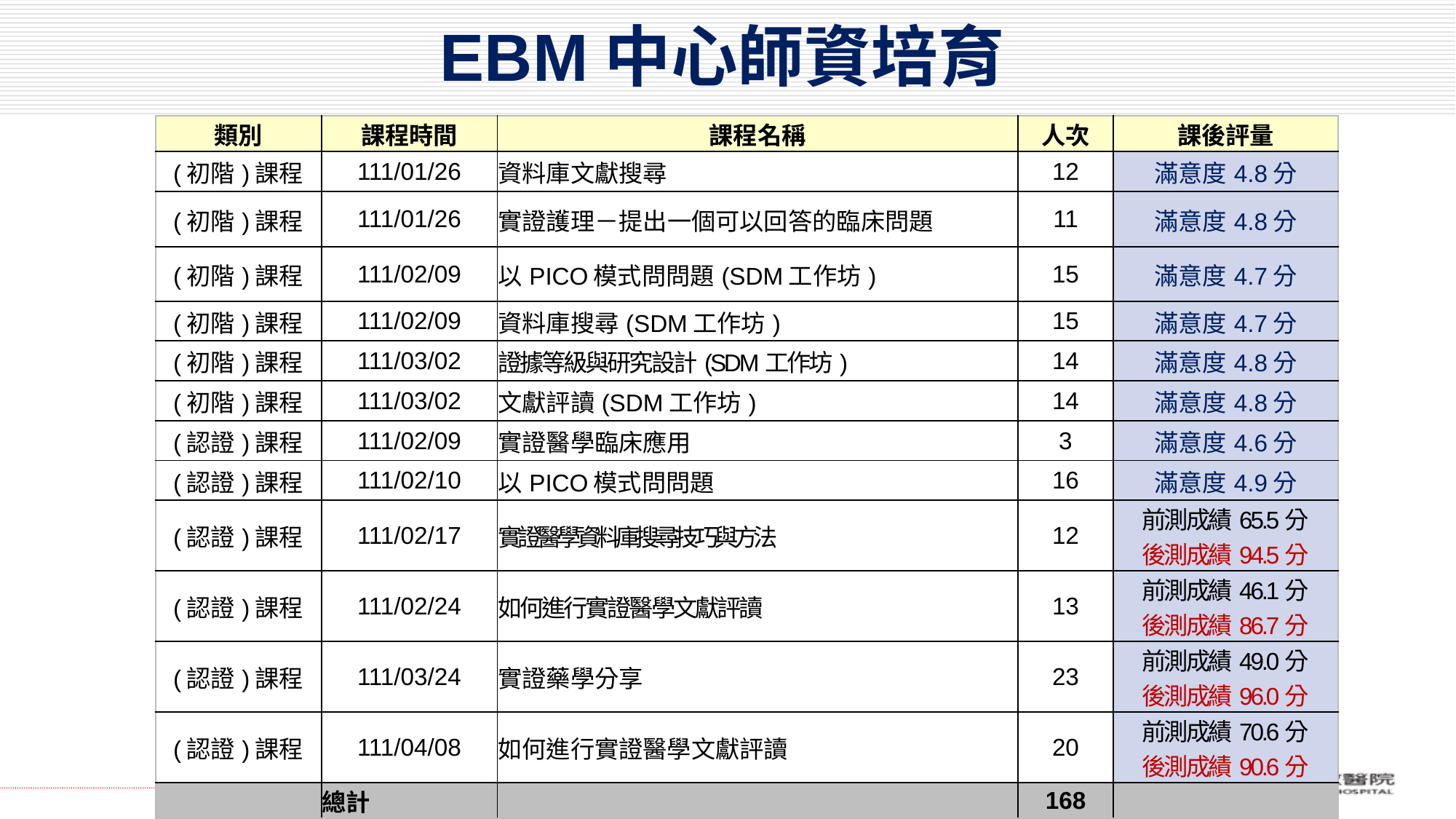

# EBM中心師資培育
| 類別 | 課程時間 | 課程名稱 | 人次 | 課後評量 |
| --- | --- | --- | --- | --- |
| (初階)課程 | 111/01/26 | 資料庫文獻搜尋 | 12 | 滿意度4.8分 |
| (初階)課程 | 111/01/26 | 實證護理－提出一個可以回答的臨床問題 | 11 | 滿意度4.8分 |
| (初階)課程 | 111/02/09 | 以PICO模式問問題(SDM工作坊) | 15 | 滿意度4.7分 |
| (初階)課程 | 111/02/09 | 資料庫搜尋(SDM工作坊) | 15 | 滿意度4.7分 |
| (初階)課程 | 111/03/02 | 證據等級與研究設計(SDM工作坊) | 14 | 滿意度4.8分 |
| (初階)課程 | 111/03/02 | 文獻評讀(SDM工作坊) | 14 | 滿意度4.8分 |
| (認證)課程 | 111/02/09 | 實證醫學臨床應用 | 3 | 滿意度4.6分 |
| (認證)課程 | 111/02/10 | 以PICO模式問問題 | 16 | 滿意度4.9分 |
| (認證)課程 | 111/02/17 | 實證醫學資料庫搜尋技巧與方法 | 12 | 前測成績65.5分 後測成績94.5分 |
| (認證)課程 | 111/02/24 | 如何進行實證醫學文獻評讀 | 13 | 前測成績46.1分 後測成績86.7分 |
| (認證)課程 | 111/03/24 | 實證藥學分享 | 23 | 前測成績49.0分 後測成績96.0分 |
| (認證)課程 | 111/04/08 | 如何進行實證醫學文獻評讀 | 20 | 前測成績70.6分 後測成績90.6分 |
|  | 總計 |  | 168 |  |
12